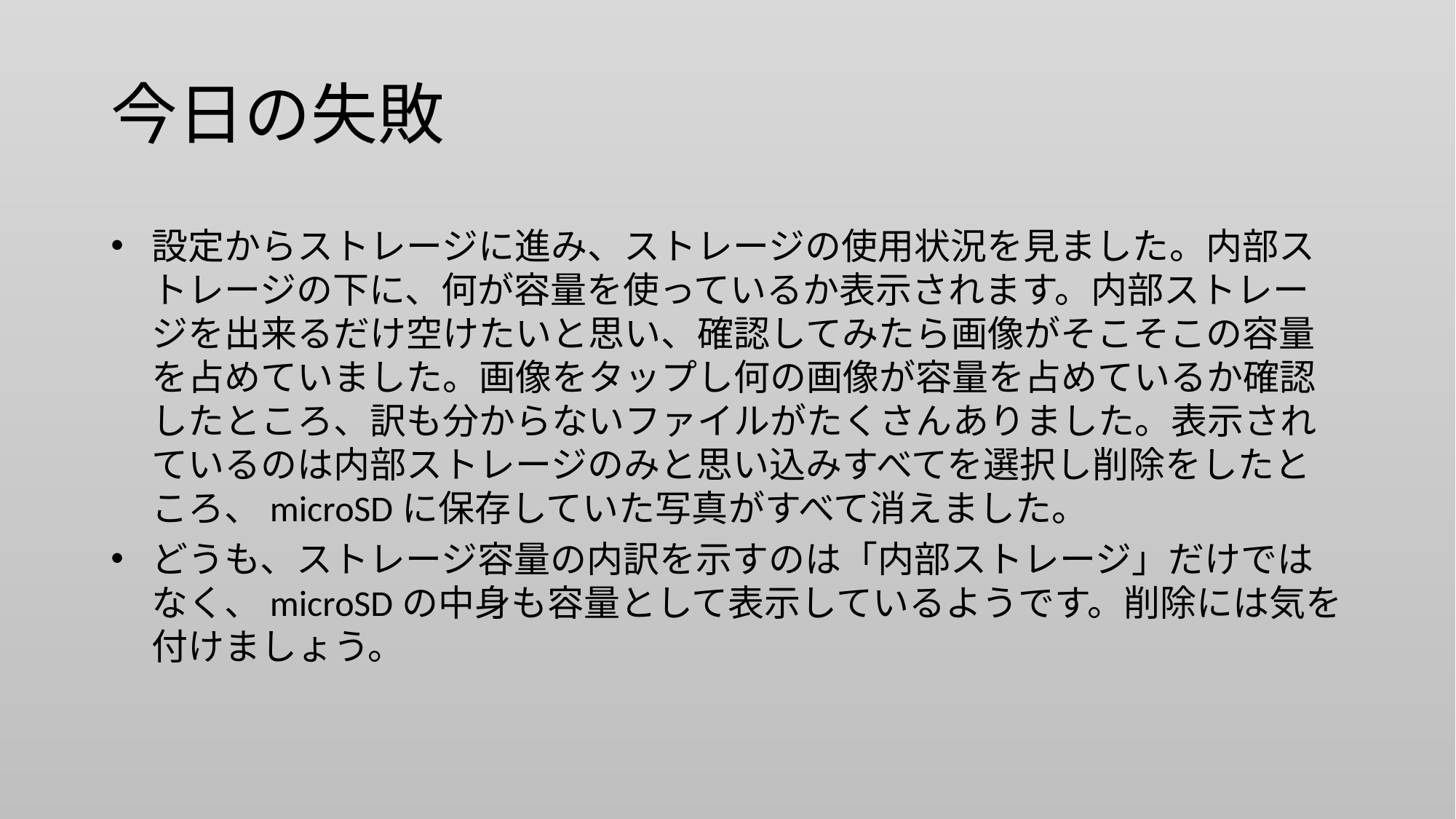

# 今日の失敗
設定からストレージに進み、ストレージの使用状況を見ました。内部ストレージの下に、何が容量を使っているか表示されます。内部ストレージを出来るだけ空けたいと思い、確認してみたら画像がそこそこの容量を占めていました。画像をタップし何の画像が容量を占めているか確認したところ、訳も分からないファイルがたくさんありました。表示されているのは内部ストレージのみと思い込みすべてを選択し削除をしたところ、microSDに保存していた写真がすべて消えました。
どうも、ストレージ容量の内訳を示すのは「内部ストレージ」だけではなく、microSDの中身も容量として表示しているようです。削除には気を付けましょう。